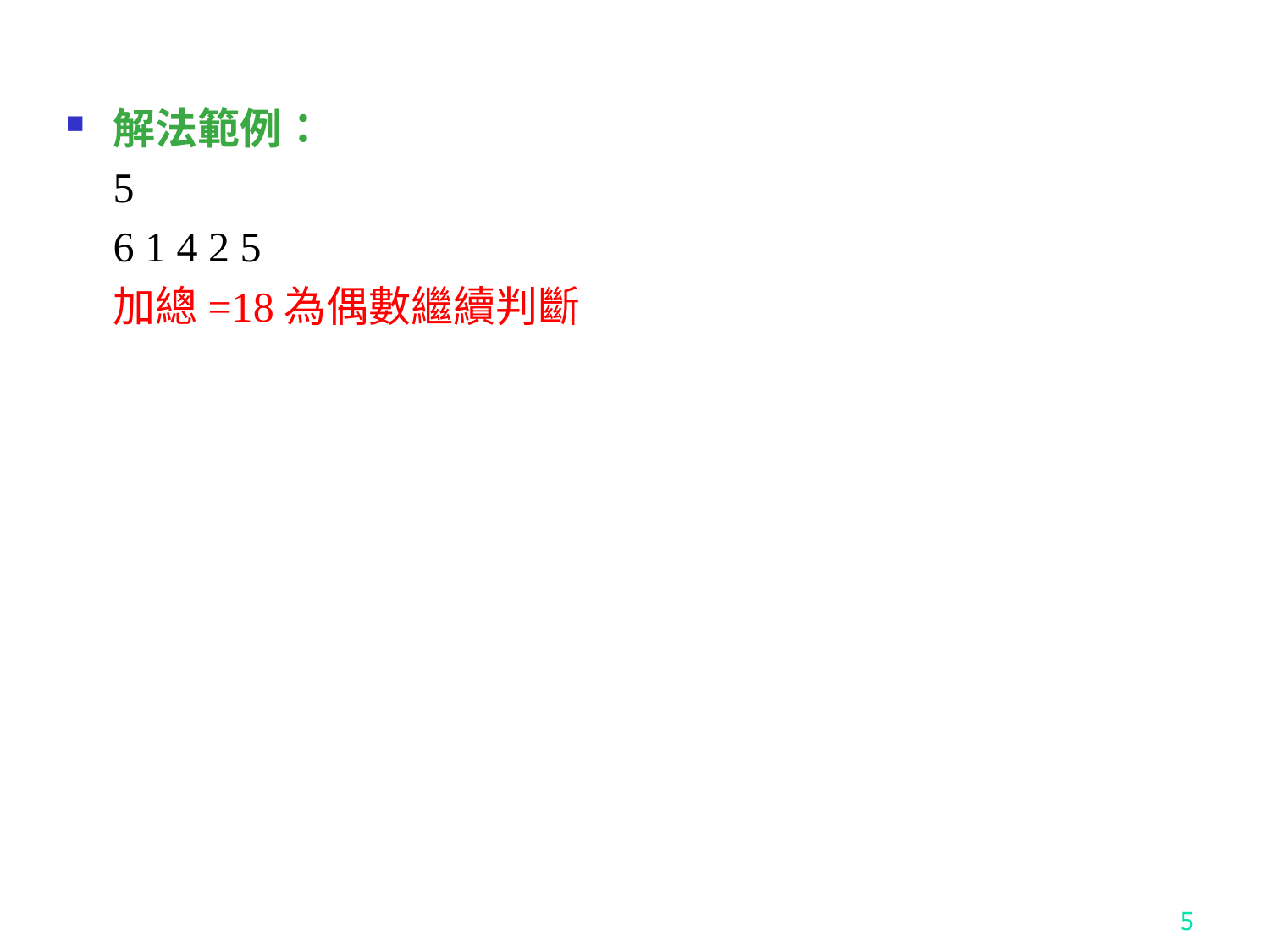

解法範例：
	5
	6 1 4 2 5
	加總=18為偶數繼續判斷
5